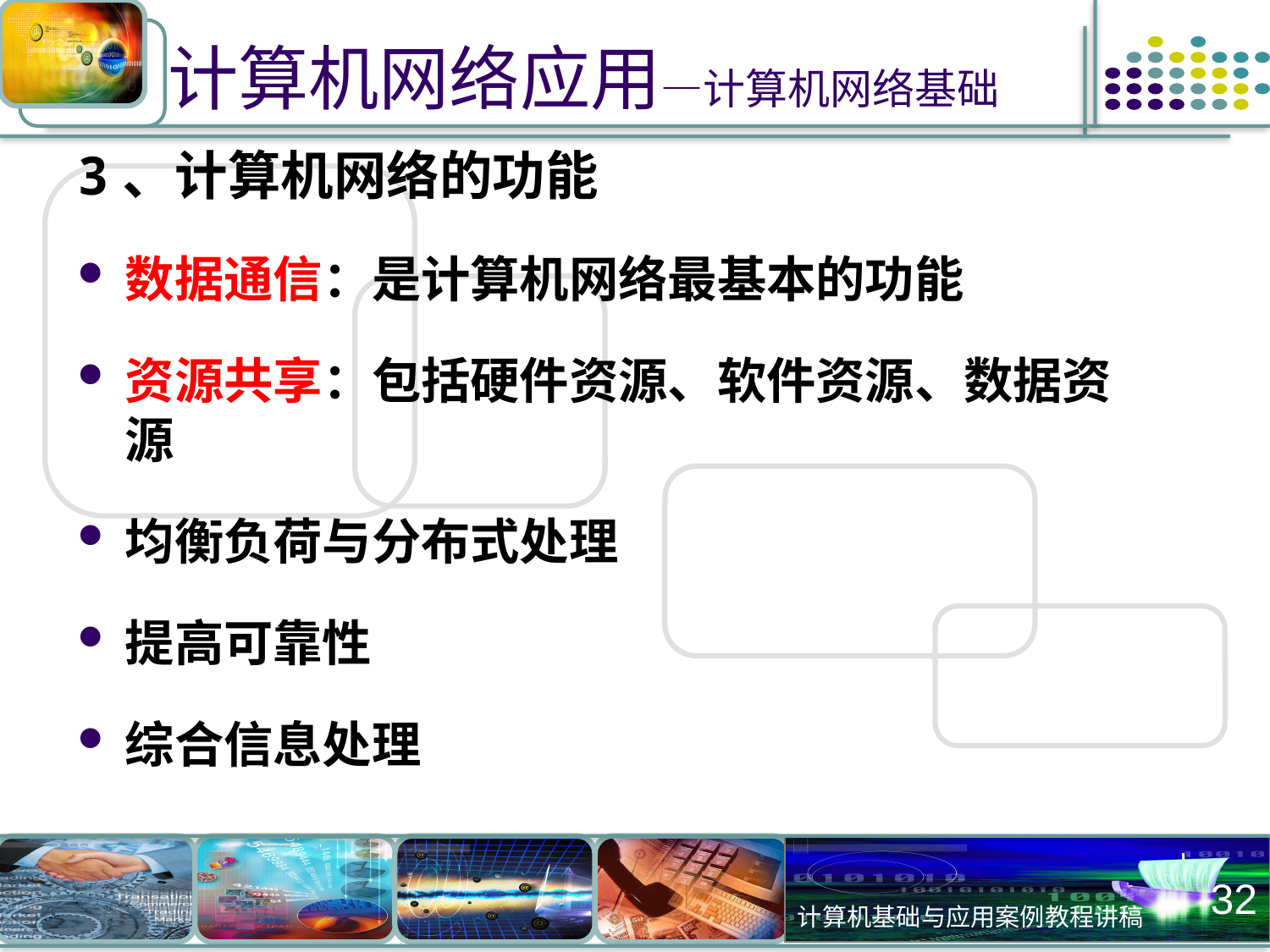

# 计算机网络应用—计算机网络基础
3、计算机网络的功能
数据通信：是计算机网络最基本的功能
资源共享：包括硬件资源、软件资源、数据资源
均衡负荷与分布式处理
提高可靠性
综合信息处理

32